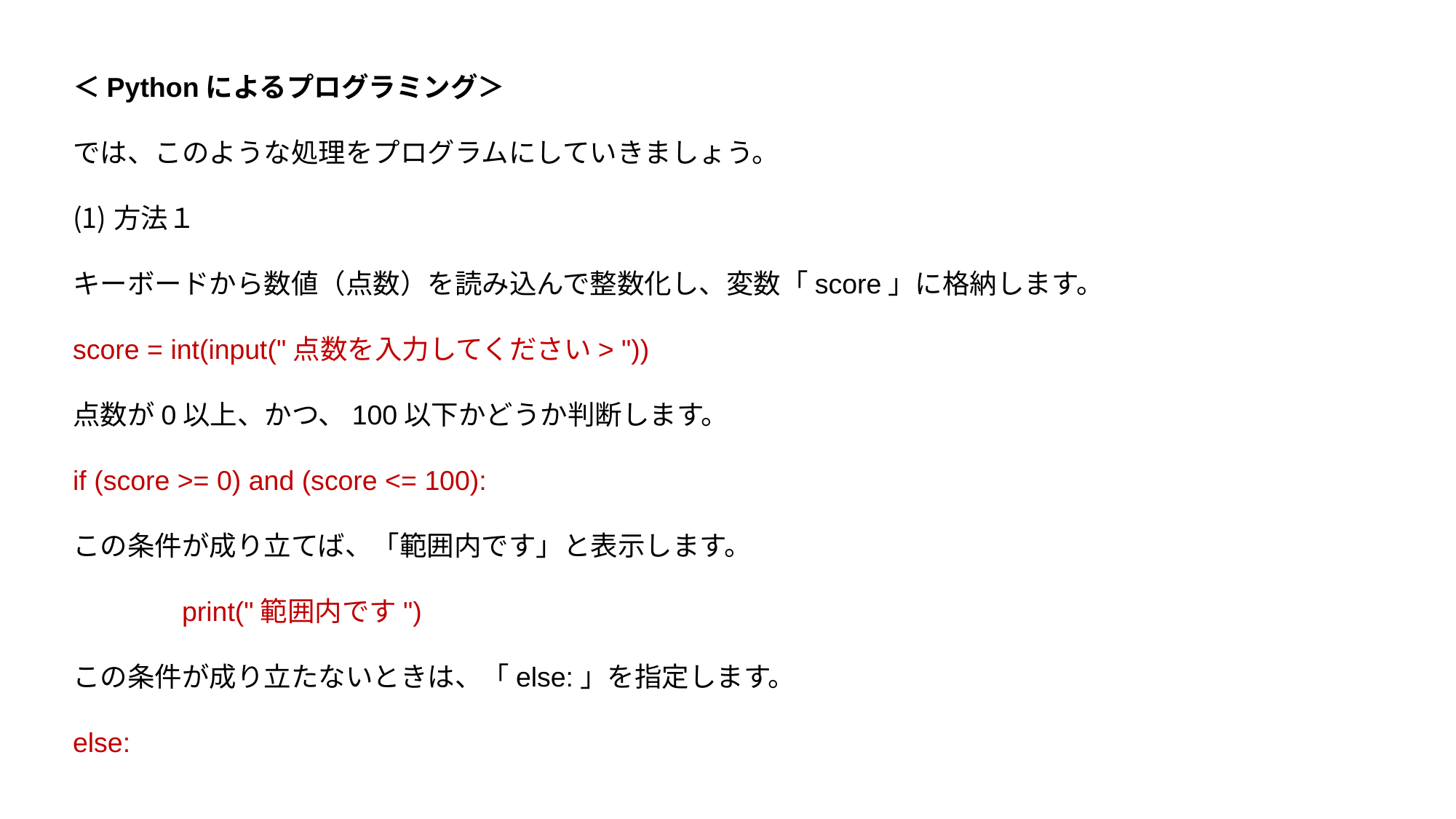

＜Pythonによるプログラミング＞

では、このような処理をプログラムにしていきましょう。

方法１

キーボードから数値（点数）を読み込んで整数化し、変数「score」に格納します。

score = int(input("点数を入力してください> "))

点数が0以上、かつ、100以下かどうか判断します。

if (score >= 0) and (score <= 100):

この条件が成り立てば、「範囲内です」と表示します。

	print("範囲内です")

この条件が成り立たないときは、「else:」を指定します。

else: